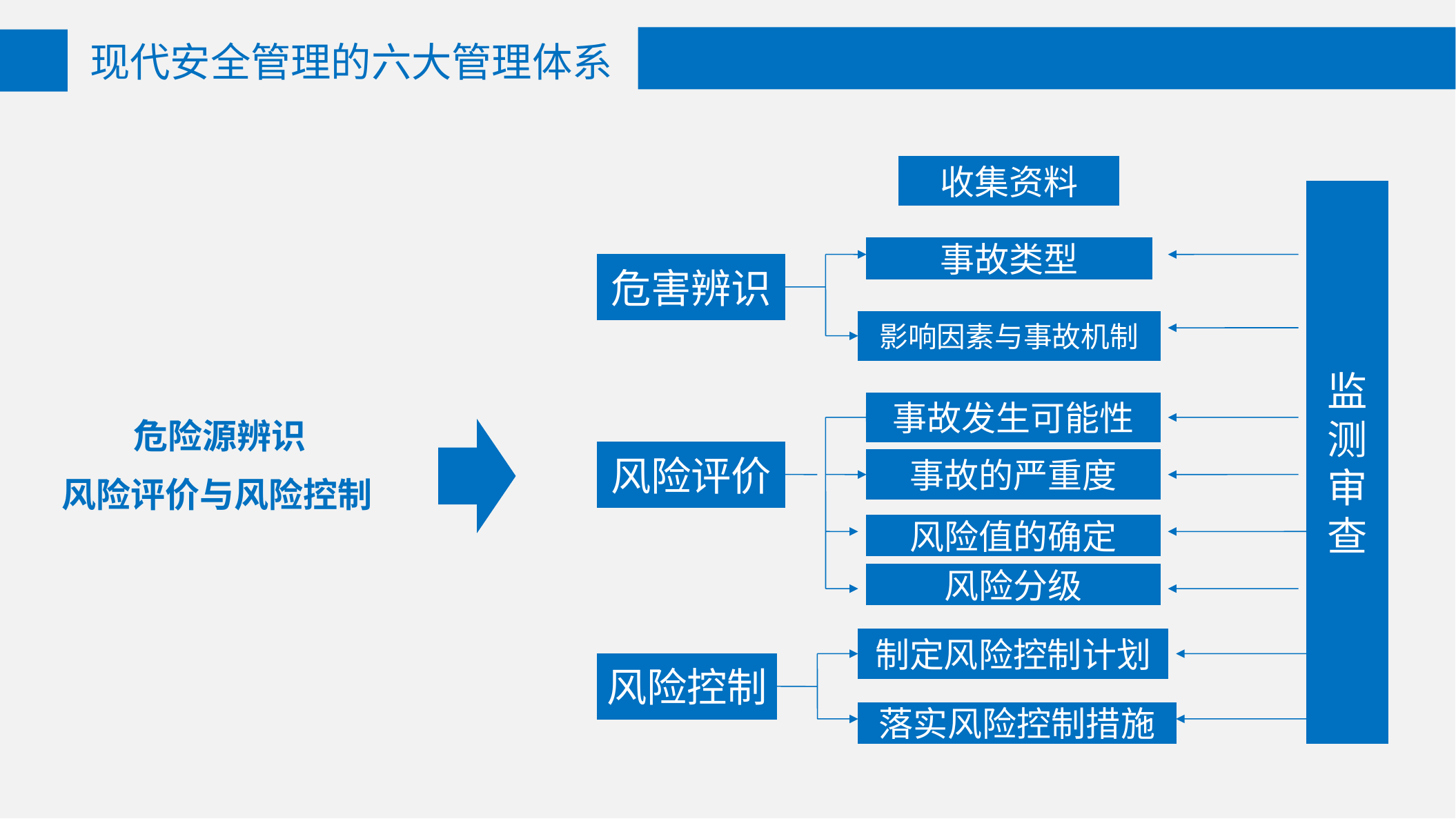

现代安全管理的六大管理体系
收集资料
监
测
审
查
事故类型
危害辨识

影响因素与事故机制

事故发生可能性
危险源辨识
风险评价与风险控制

风险评价
事故的严重度

风险值的确定

风险分级

制定风险控制计划
风险控制

落实风险控制措施